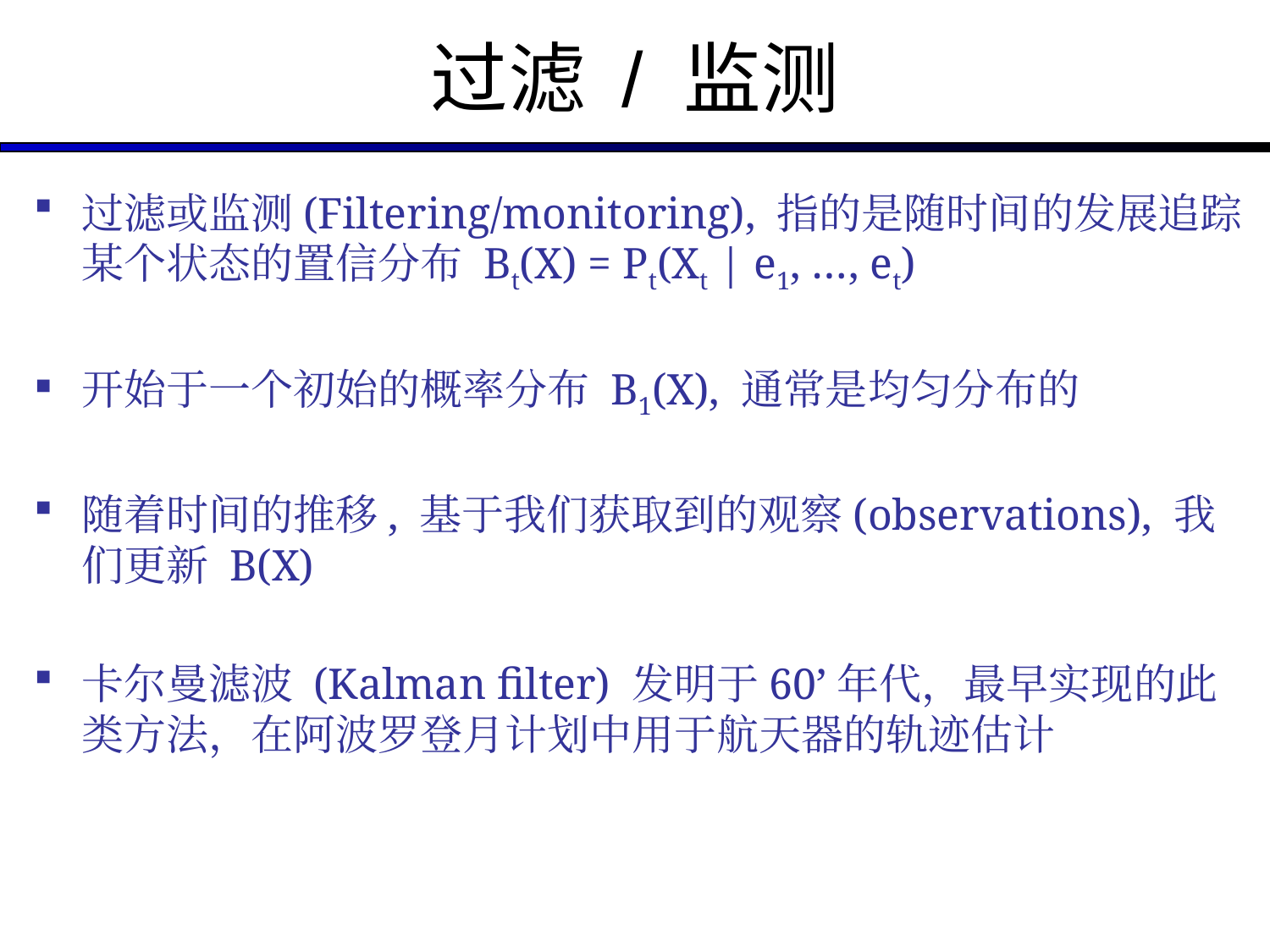

# 过滤 / 监测
过滤或监测(Filtering/monitoring), 指的是随时间的发展追踪某个状态的置信分布 Bt(X) = Pt(Xt | e1, …, et)

开始于一个初始的概率分布 B1(X), 通常是均匀分布的

随着时间的推移, 基于我们获取到的观察(observations), 我们更新 B(X)

卡尔曼滤波 (Kalman filter) 发明于60’年代，最早实现的此类方法，在阿波罗登月计划中用于航天器的轨迹估计